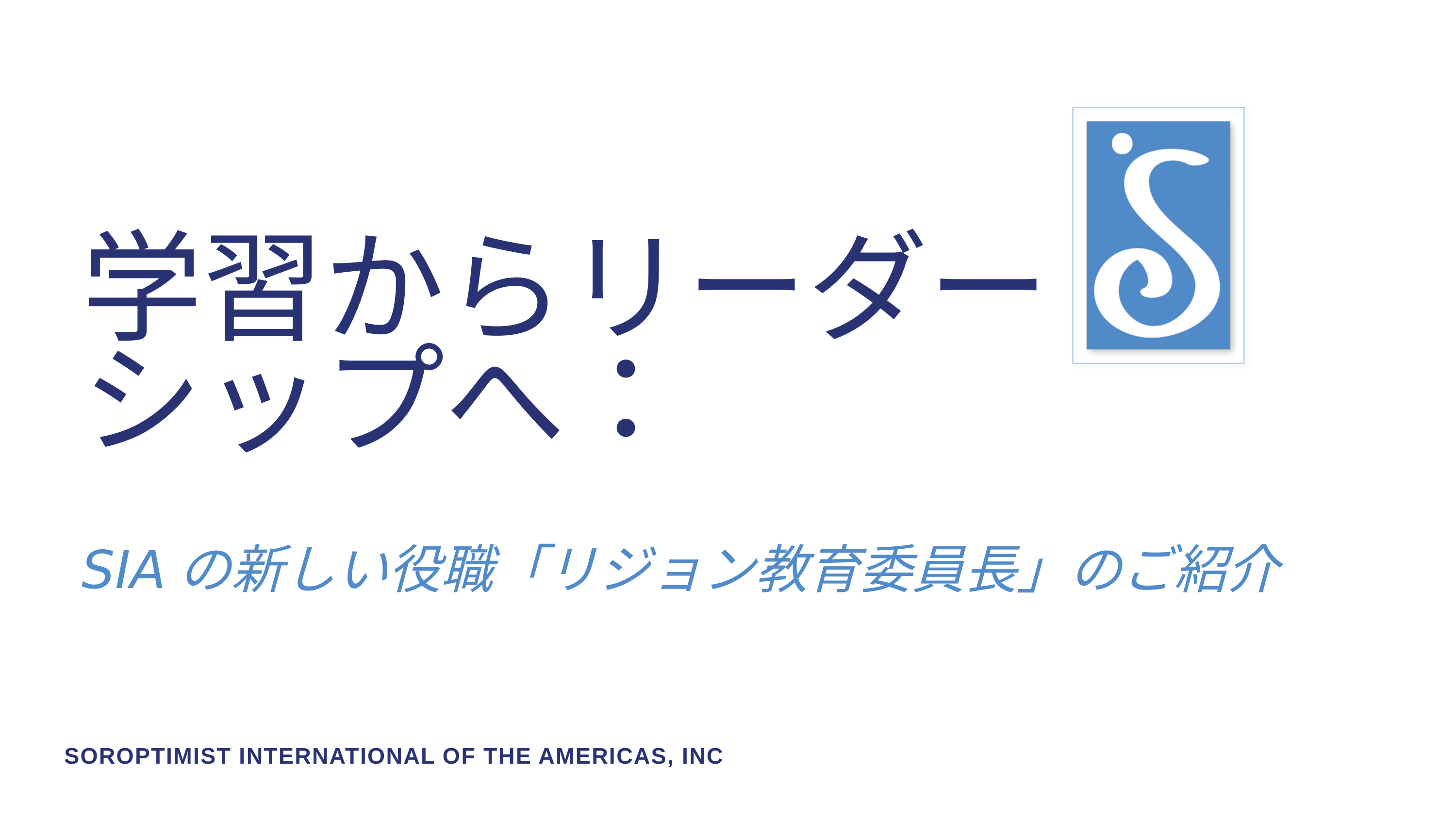

学習からリーダーシップへ：

SIAの新しい役職「リジョン教育委員長」のご紹介
SOROPTIMIST INTERNATIONAL OF THE AMERICAS, INC